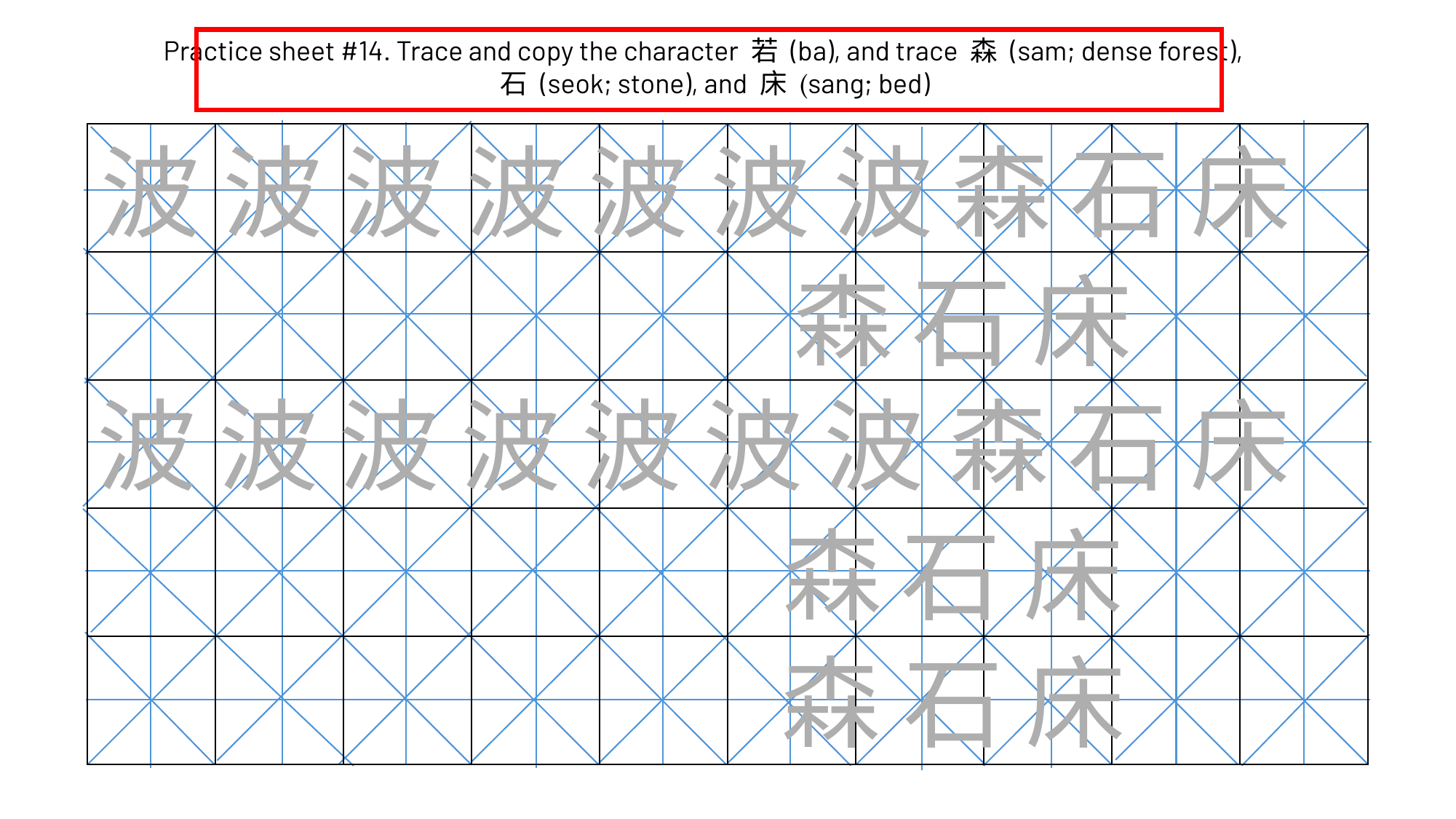

Practice sheet #14. Trace and copy the character 若 (ba), and trace 森 (sam; dense forest),
 石 (seok; stone), and 床 (sang; bed)

|  |  |  |  |  |  |  |  |  |  |
| --- | --- | --- | --- | --- | --- | --- | --- | --- | --- |
|  |  |  |  |  |  |  |  |  |  |
|  |  |  |  |  |  |  |  |  |  |
|  |  |  |  |  |  |  |  |  |  |
|  |  |  |  |  |  |  |  |  |  |
波 波 波 波 波 波 波 森 石 床
                               森 石 床
波 波 波 波 波 波 波  森 石 床
                                森 石 床
                                森 石 床